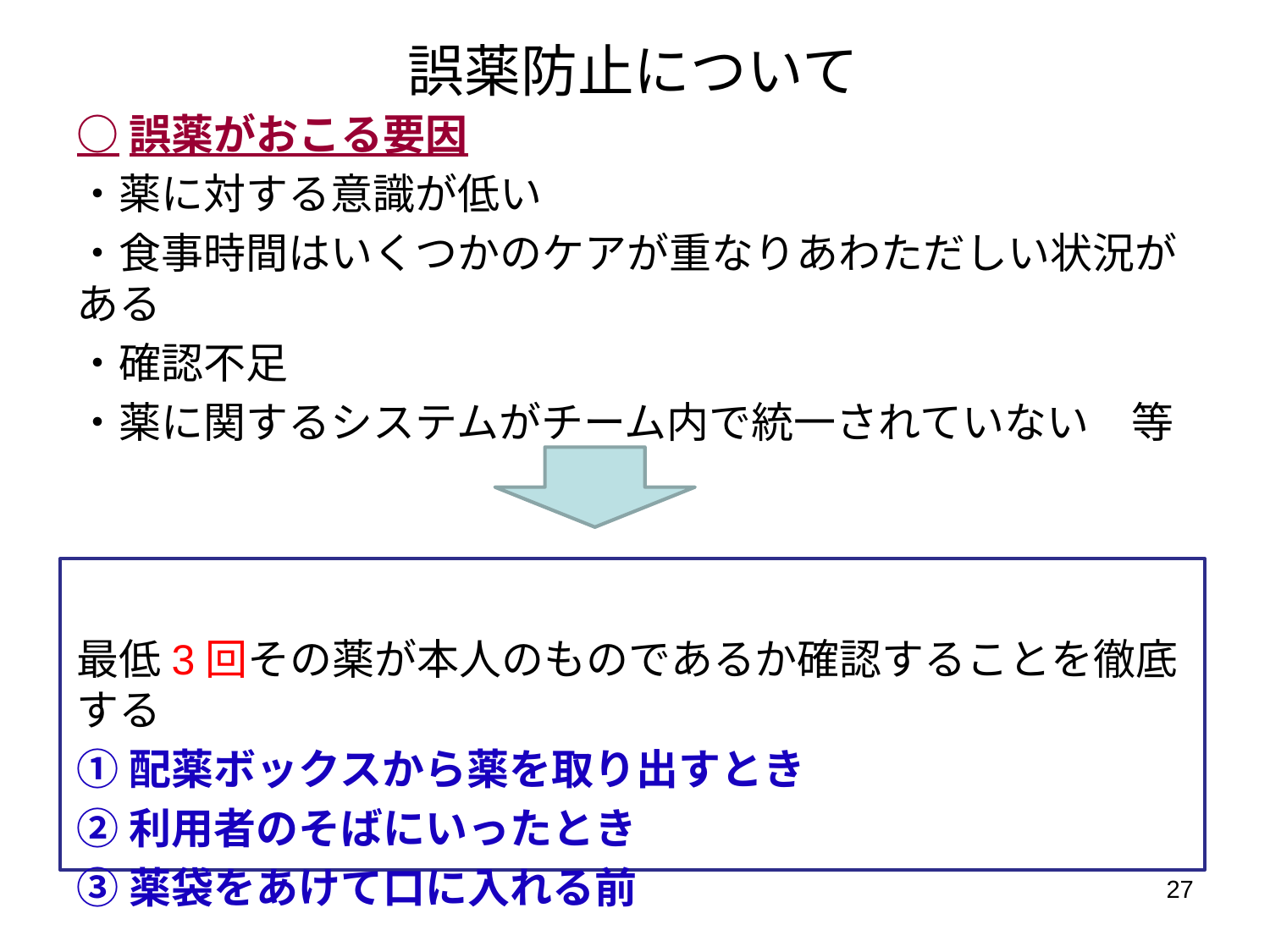

# 誤薬防止について
○誤薬がおこる要因
・薬に対する意識が低い
・食事時間はいくつかのケアが重なりあわただしい状況がある
・確認不足
・薬に関するシステムがチーム内で統一されていない　等

最低3回その薬が本人のものであるか確認することを徹底する
①配薬ボックスから薬を取り出すとき
②利用者のそばにいったとき
③薬袋をあけて口に入れる前

27